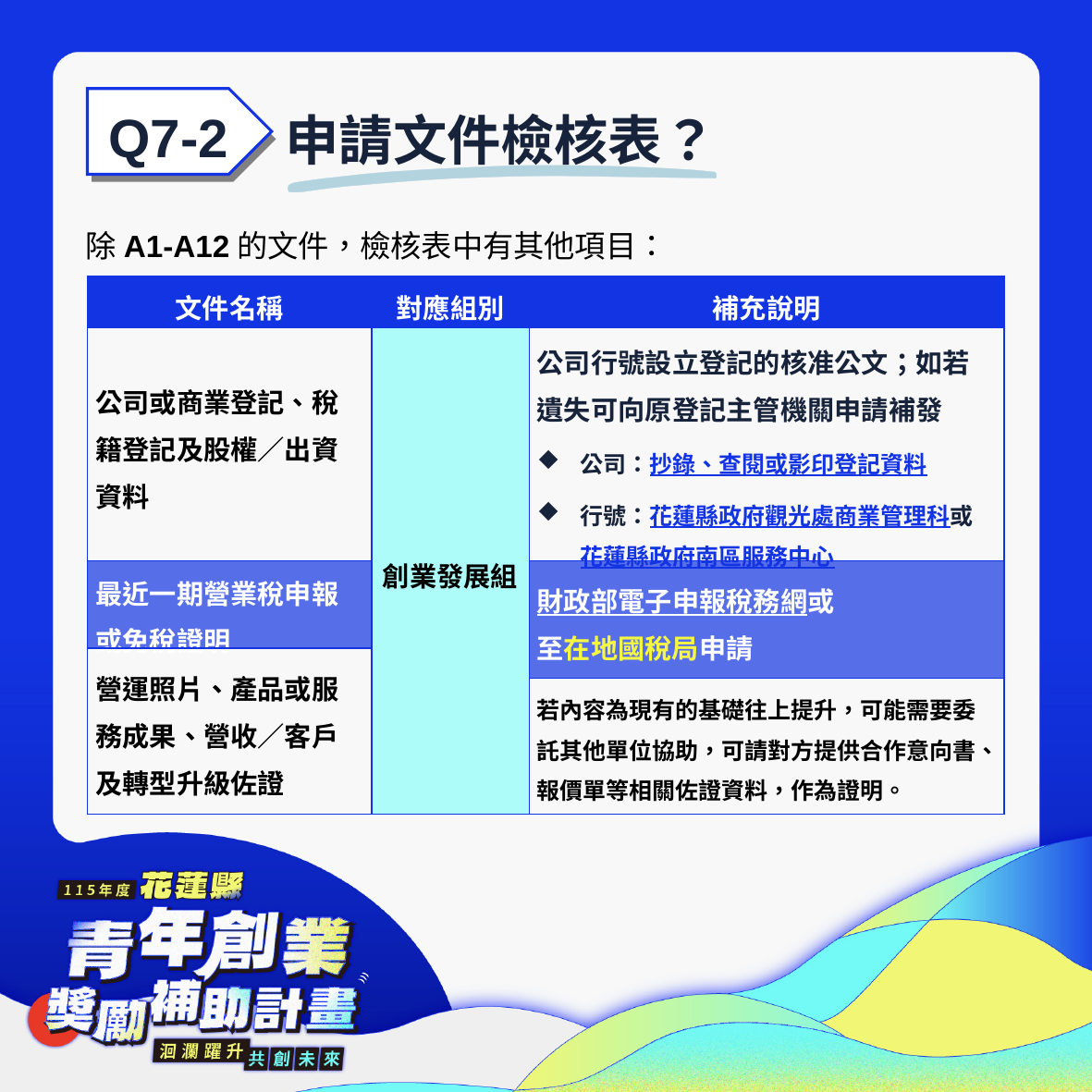

申請文件檢核表？
Q7-2

除A1-A12的文件，檢核表中有其他項目：
| 文件名稱 | 對應組別 | 補充說明 |
| --- | --- | --- |
| 公司或商業登記、稅籍登記及股權／出資資料 | 創業發展組 | 公司行號設立登記的核准公文；如若遺失可向原登記主管機關申請補發 公司：抄錄、查閱或影印登記資料 行號：花蓮縣政府觀光處商業管理科或花蓮縣政府南區服務中心 |
| 最近一期營業稅申報 或免稅證明 |  | 財政部電子申報稅務網或 至在地國稅局申請 |
| 營運照片、產品或服務成果、營收／客戶及轉型升級佐證 |  | 若內容為現有的基礎往上提升，可能需要委託其他單位協助，可請對方提供合作意向書、報價單等相關佐證資料，作為證明。 |
|  |  | 若內容為現有的基礎往上提升，可能需要委託其他單位協助，可請對方提供合作意向書、報價單等相關佐證資料，作為證明。 |